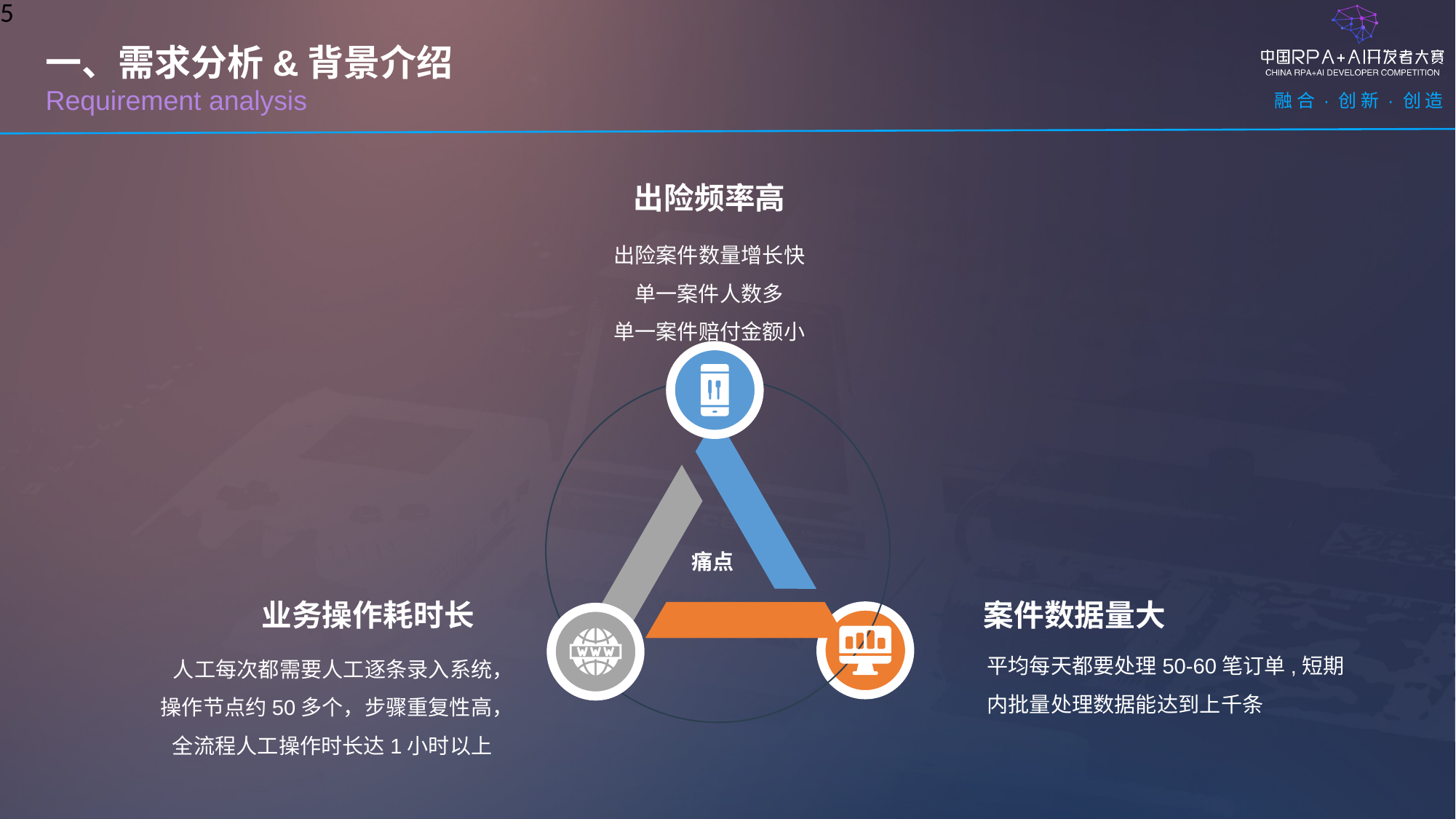

5
一、需求分析&背景介绍
Requirement analysis
出险频率高
出险案件数量增长快
单一案件人数多
单一案件赔付金额小

痛点

业务操作耗时长
案件数据量大
平均每天都要处理50-60笔订单,短期内批量处理数据能达到上千条
人工每次都需要人工逐条录入系统，操作节点约50多个，步骤重复性高，全流程人工操作时长达1小时以上